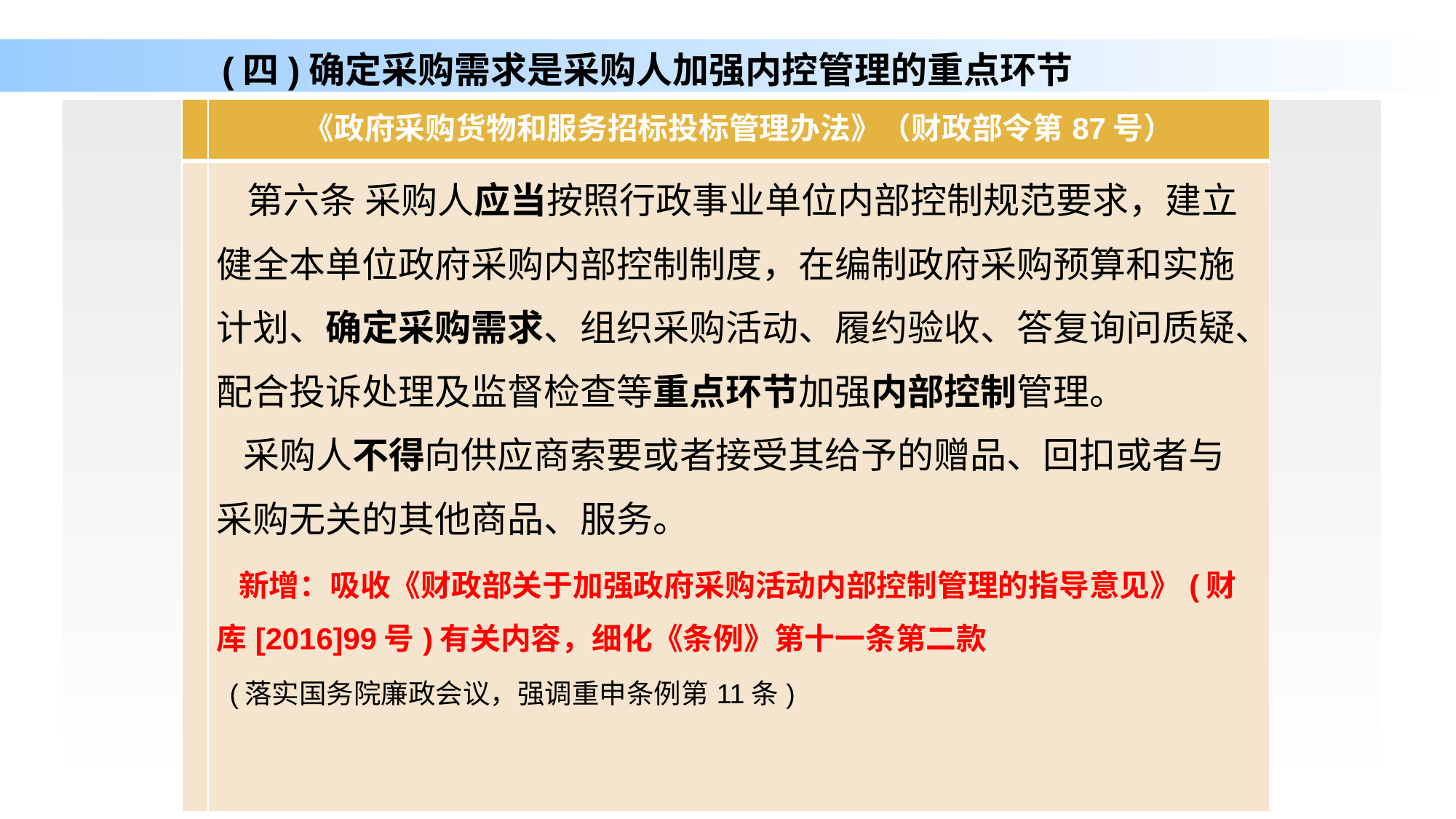

# (四)确定采购需求是采购人加强内控管理的重点环节
|  | 《政府采购货物和服务招标投标管理办法》（财政部令第87号） |
| --- | --- |
|  | 第六条 采购人应当按照行政事业单位内部控制规范要求，建立健全本单位政府采购内部控制制度，在编制政府采购预算和实施计划、确定采购需求、组织采购活动、履约验收、答复询问质疑、配合投诉处理及监督检查等重点环节加强内部控制管理。 采购人不得向供应商索要或者接受其给予的赠品、回扣或者与采购无关的其他商品、服务。 新增：吸收《财政部关于加强政府采购活动内部控制管理的指导意见》(财库[2016]99号)有关内容，细化《条例》第十一条第二款 (落实国务院廉政会议，强调重申条例第11条) |